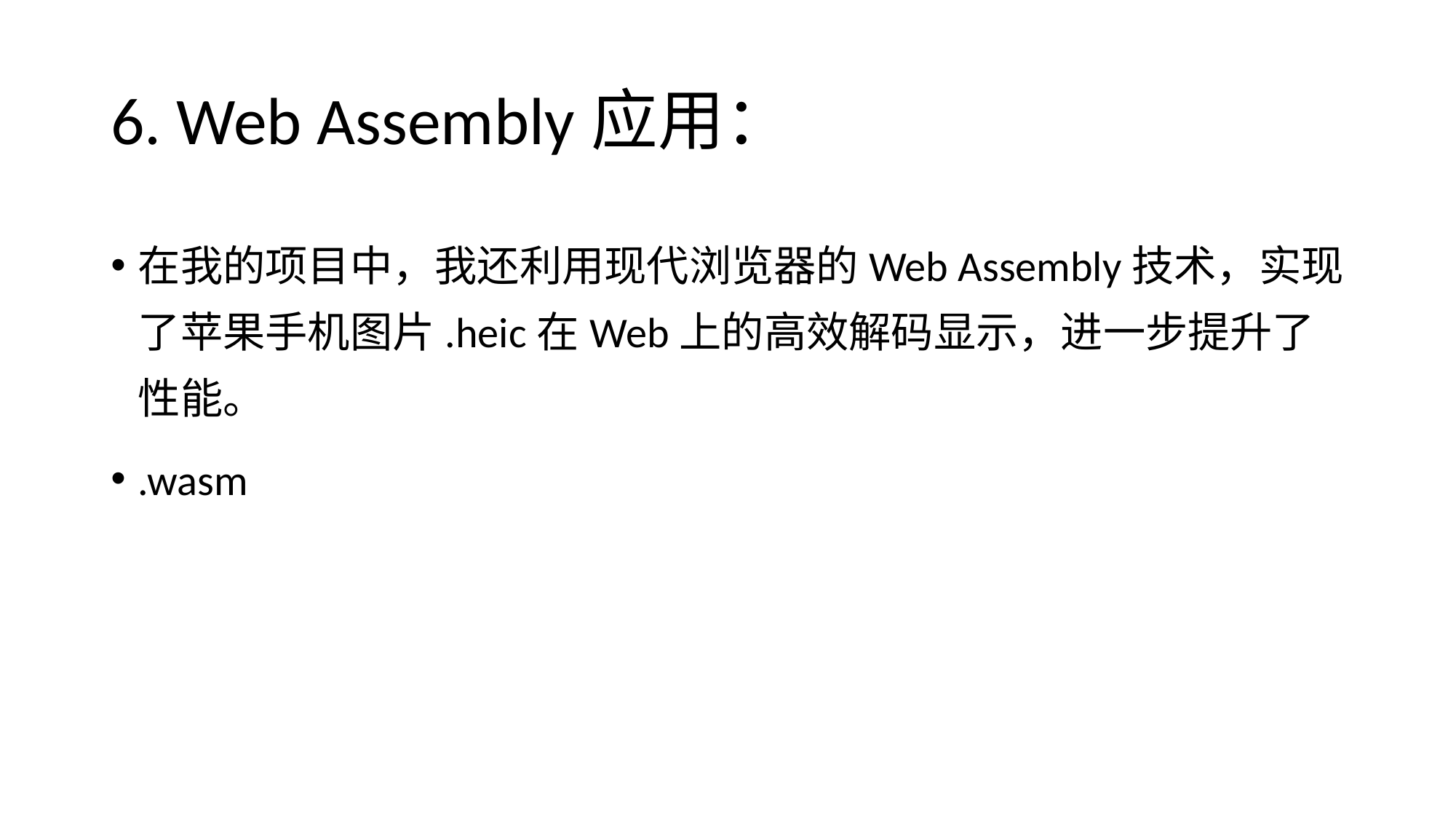

# 6. Web Assembly应用：
在我的项目中，我还利用现代浏览器的Web Assembly技术，实现了苹果手机图片.heic在Web上的高效解码显示，进一步提升了性能。
.wasm